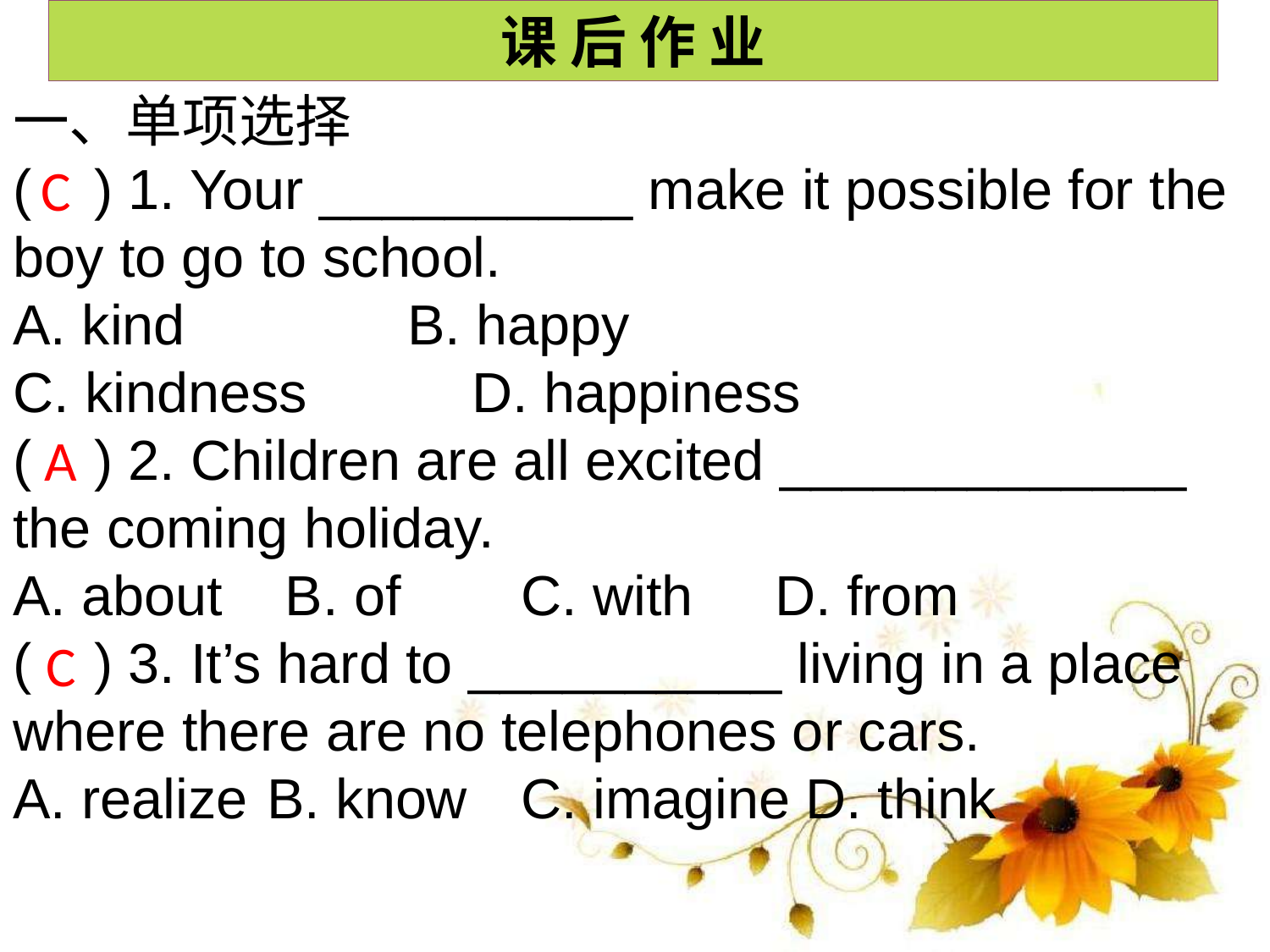

课 后 作 业
一、单项选择
(    ) 1. Your __________ make it possible for the boy to go to school.
A. kind	         B. happy
C. kindness	     D. happiness
(    ) 2. Children are all excited _____________ the coming holiday.
A. about    B. of    	C. with    	D. from
(    ) 3. It’s hard to __________ living in a place where there are no telephones or cars.
A. realize	B. know	C. imagine D. think
C
A
C